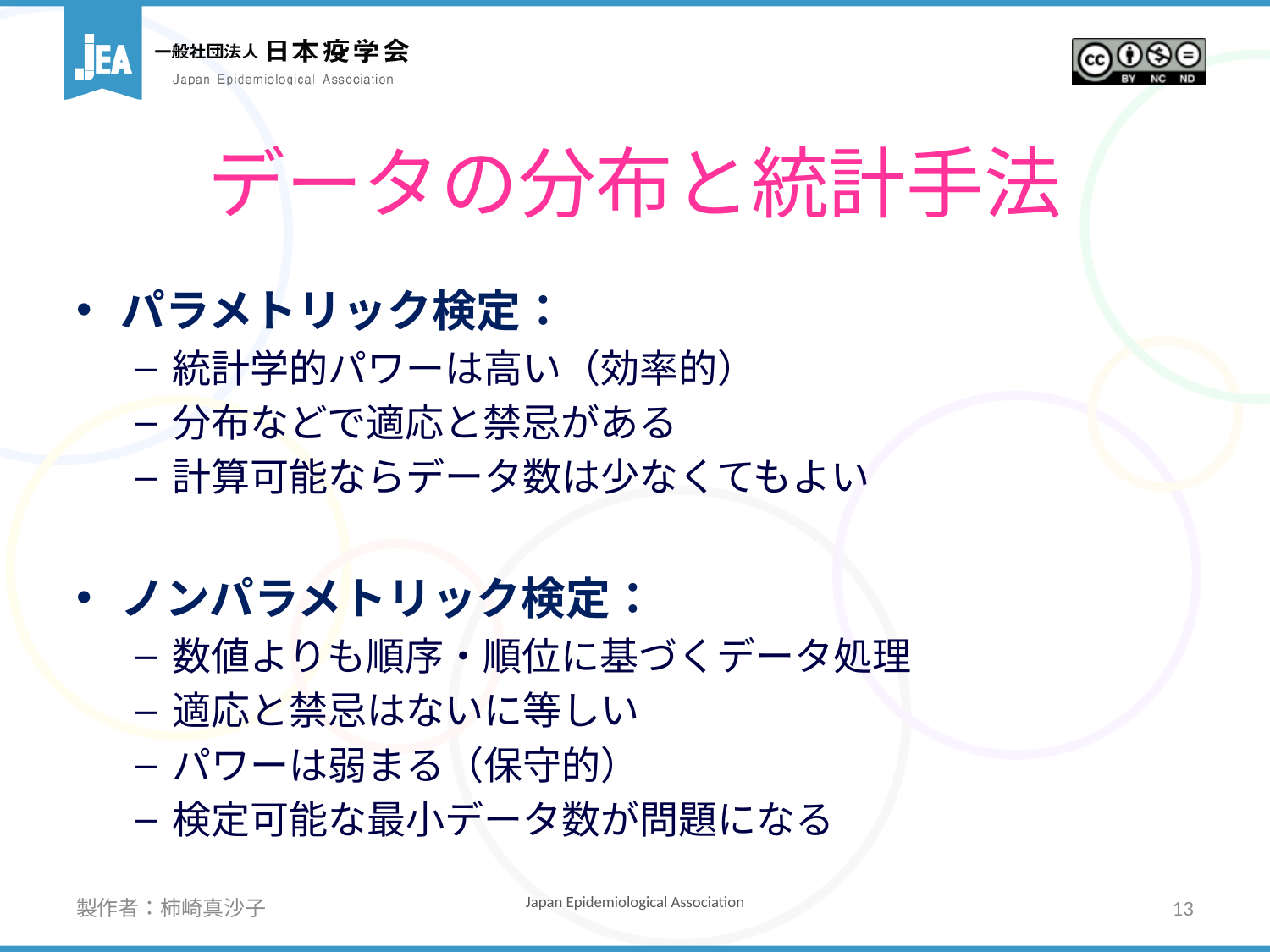

# データの分布と統計手法
パラメトリック検定：
統計学的パワーは高い（効率的）
分布などで適応と禁忌がある
計算可能ならデータ数は少なくてもよい

ノンパラメトリック検定：
数値よりも順序・順位に基づくデータ処理
適応と禁忌はないに等しい
パワーは弱まる（保守的）
検定可能な最小データ数が問題になる

製作者：柿崎真沙子
13